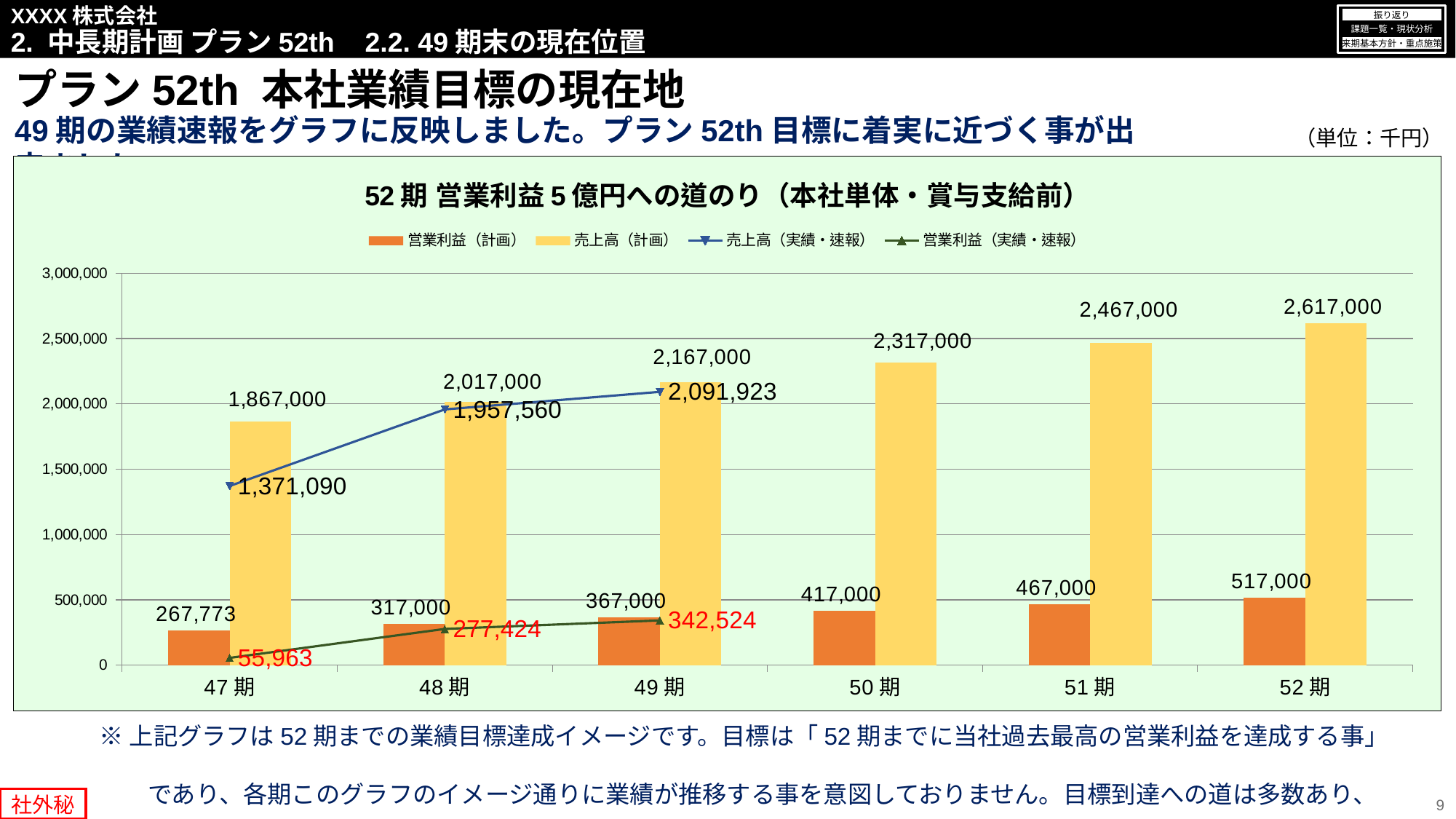

XXXX株式会社
2. 中長期計画 プラン52th    2.2. 49期末の現在位置

振り返り
課題一覧・現状分析
来期基本方針・重点施策
プラン52th 本社業績目標の現在地
49期の業績速報をグラフに反映しました。プラン52th目標に着実に近づく事が出来ました。
（単位：千円）

### Chart: 52期 営業利益5億円への道のり（本社単体・賞与支給前）

| Category | 営業利益（計画） | 売上高（計画） | 売上高（実績・速報） | 営業利益（実績・速報） |
|---|---|---|---|---|
| 47期 | 267773.0 | 1867000.0 | 1371090.0 | 55963.0 |
| 48期 | 317000.0 | 2017000.0 | 1957560.0 | 277424.0 |
| 49期 | 367000.0 | 2167000.0 | 2091923.0 | 342524.0 |
| 50期 | 417000.0 | 2317000.0 | None | None |
| 51期 | 467000.0 | 2467000.0 | None | None |
| 52期 | 517000.0 | 2617000.0 | None | None |
※上記グラフは52期までの業績目標達成イメージです。目標は「52期までに当社過去最高の営業利益を達成する事」
　　であり、各期このグラフのイメージ通りに業績が推移する事を意図しておりません。目標到達への道は多数あり、
　　極論52期に急に業績伸長して営業利益5億円を超えれば目標達成です。
9